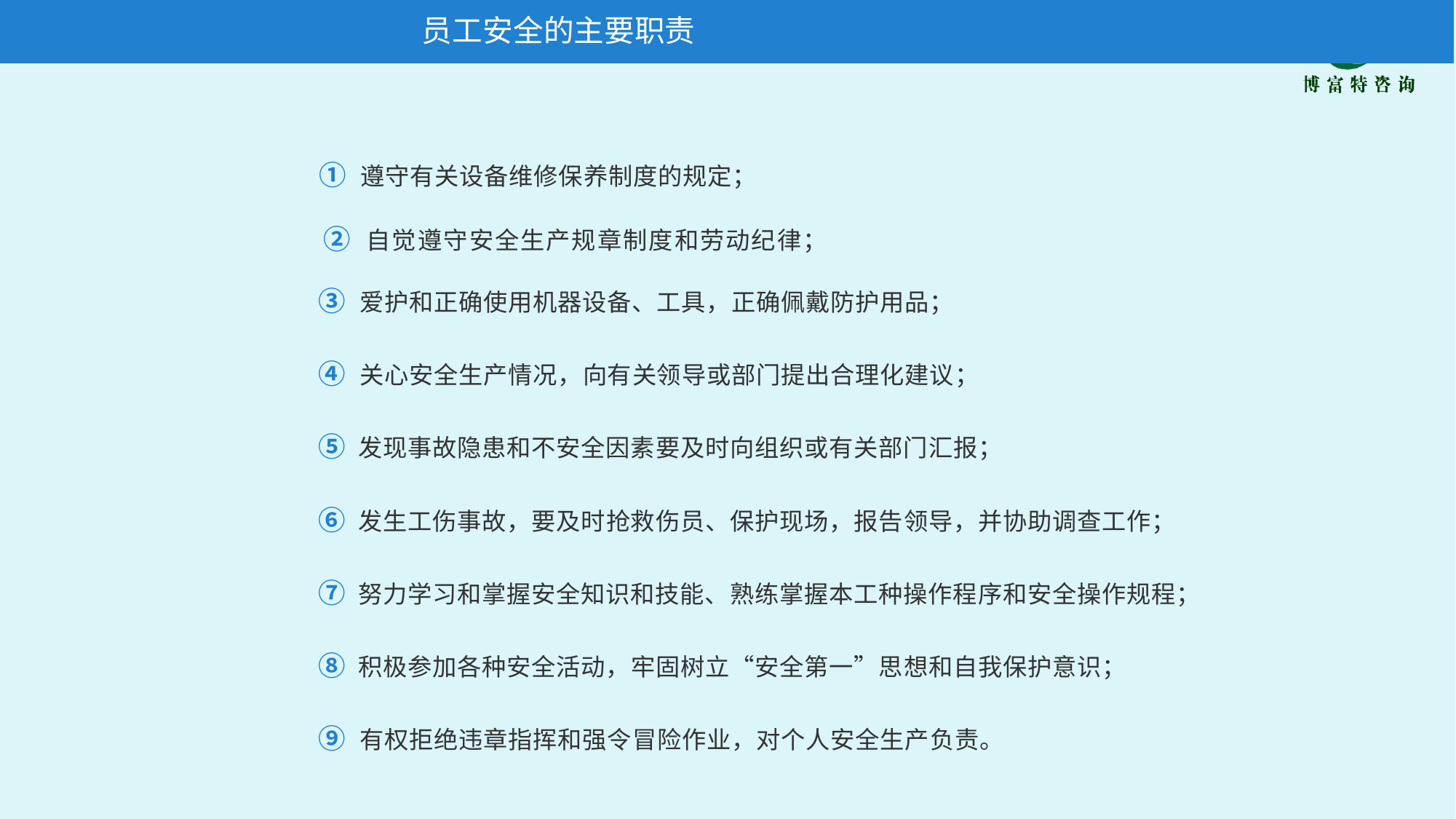

员工安全的主要职责
① 遵守有关设备维修保养制度的规定；
② 自觉遵守安全生产规章制度和劳动纪律；
③ 爱护和正确使用机器设备、工具，正确佩戴防护用品；

④ 关心安全生产情况，向有关领导或部门提出合理化建议；

⑤ 发现事故隐患和不安全因素要及时向组织或有关部门汇报；

⑥ 发生工伤事故，要及时抢救伤员、保护现场，报告领导，并协助调查工作；

⑦ 努力学习和掌握安全知识和技能、熟练掌握本工种操作程序和安全操作规程；

⑧ 积极参加各种安全活动，牢固树立“安全第一”思想和自我保护意识；

⑨ 有权拒绝违章指挥和强令冒险作业，对个人安全生产负责。